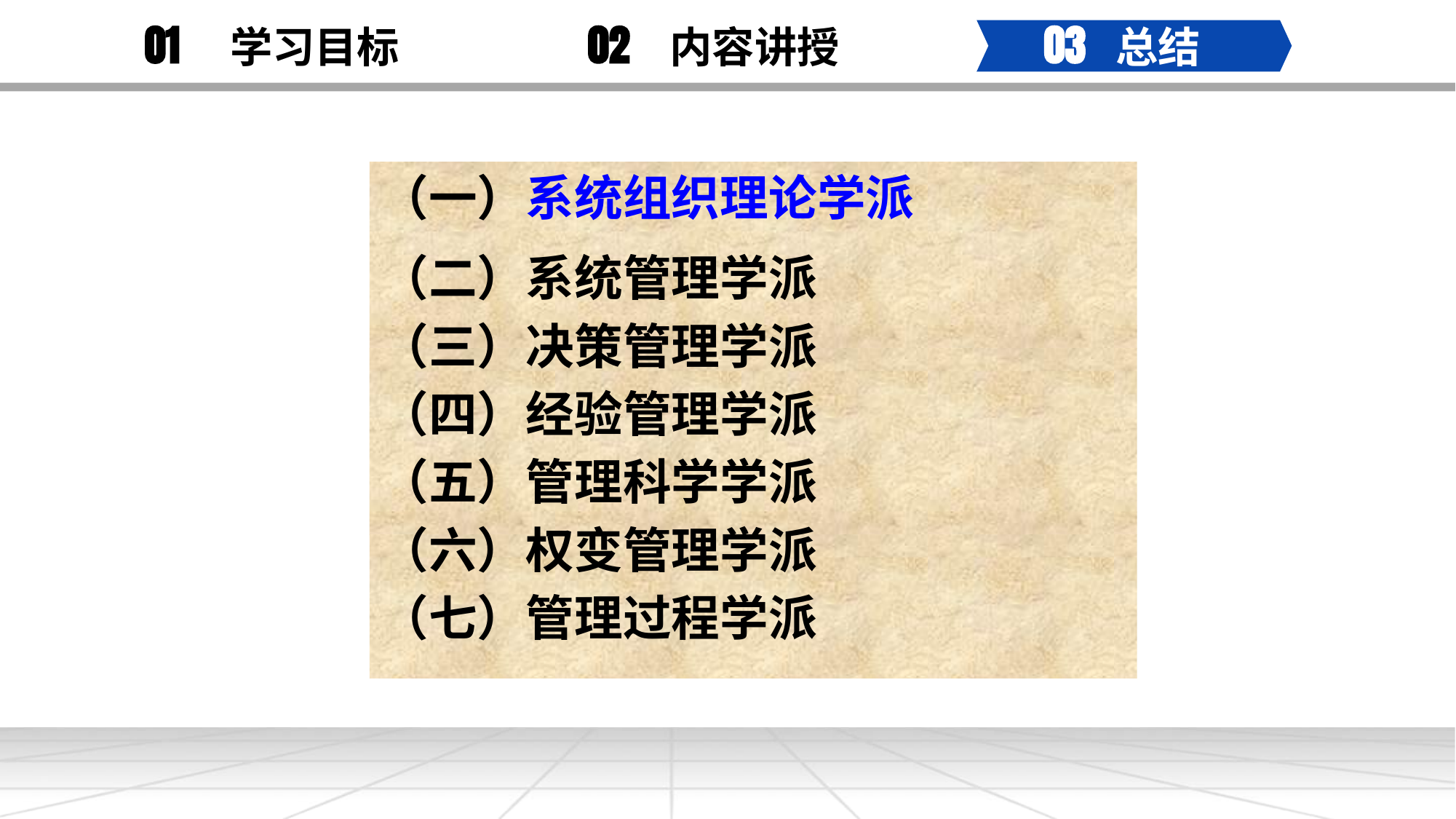

02   内容讲授
03  总结
01    学习目标

（一）系统组织理论学派
（二）系统管理学派
（三）决策管理学派
（四）经验管理学派
（五）管理科学学派
（六）权变管理学派
（七）管理过程学派